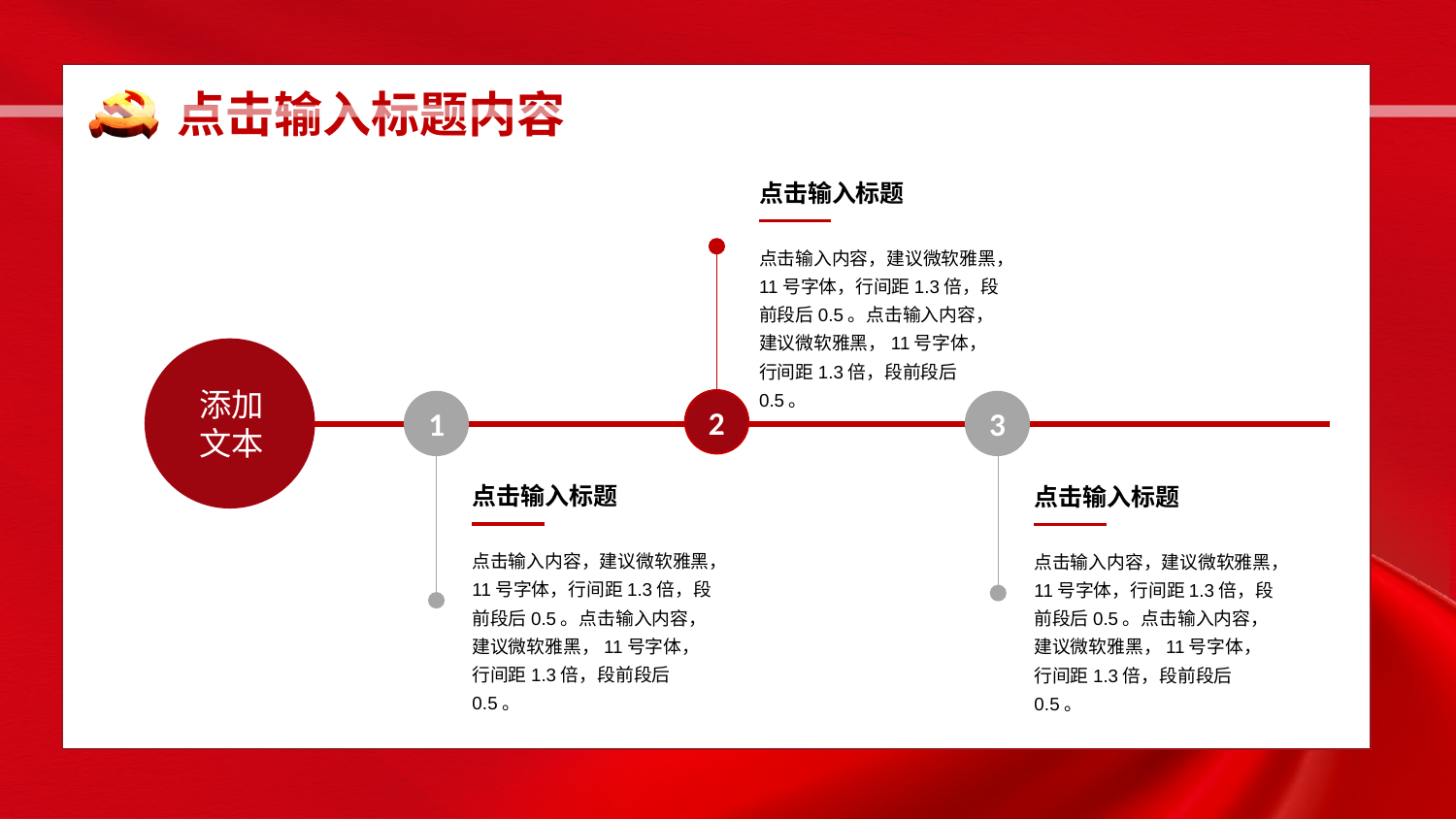

点击输入标题
点击输入内容，建议微软雅黑，11号字体，行间距1.3倍，段前段后0.5。点击输入内容，建议微软雅黑，11号字体，行间距1.3倍，段前段后0.5。

2

添加文本
1

3

点击输入标题
点击输入内容，建议微软雅黑，11号字体，行间距1.3倍，段前段后0.5。点击输入内容，建议微软雅黑，11号字体，行间距1.3倍，段前段后0.5。
点击输入标题
点击输入内容，建议微软雅黑，11号字体，行间距1.3倍，段前段后0.5。点击输入内容，建议微软雅黑，11号字体，行间距1.3倍，段前段后0.5。